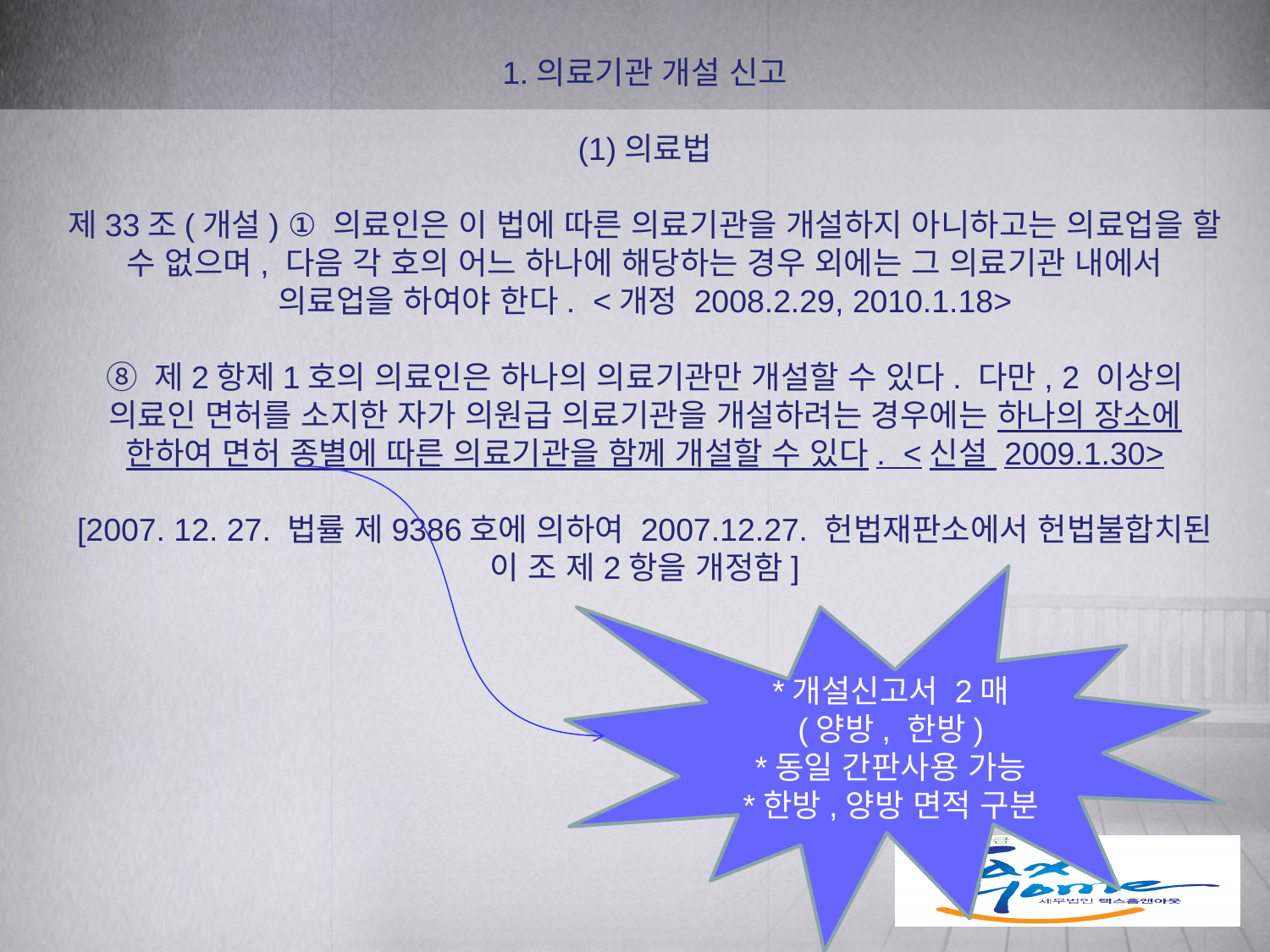

1.의료기관 개설 신고

(1)의료법

제33조(개설) ① 의료인은 이 법에 따른 의료기관을 개설하지 아니하고는 의료업을 할 수 없으며, 다음 각 호의 어느 하나에 해당하는 경우 외에는 그 의료기관 내에서 의료업을 하여야 한다.  <개정 2008.2.29, 2010.1.18>

⑧ 제2항제1호의 의료인은 하나의 의료기관만 개설할 수 있다. 다만, 2 이상의 의료인 면허를 소지한 자가 의원급 의료기관을 개설하려는 경우에는 하나의 장소에 한하여 면허 종별에 따른 의료기관을 함께 개설할 수 있다.  <신설 2009.1.30>

[2007. 12. 27. 법률 제9386호에 의하여 2007.12.27. 헌법재판소에서 헌법불합치된 이 조 제2항을 개정함]

*개설신고서 2매
(양방, 한방)
*동일 간판사용 가능
*한방,양방 면적 구분